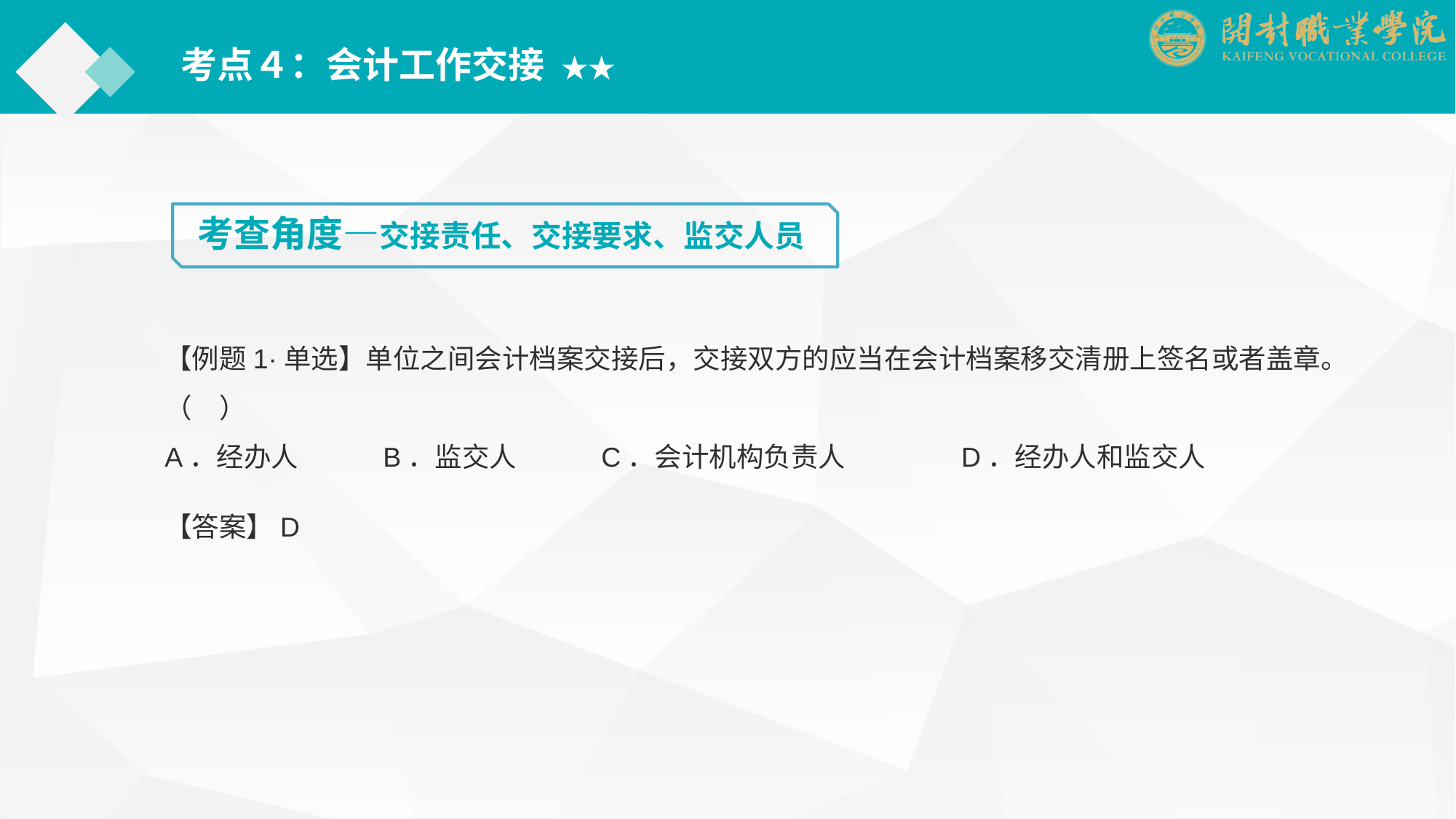

考点４：会计工作交接  ★★
考查角度—交接责任、交接要求、监交人员

【例题1·单选】单位之间会计档案交接后，交接双方的应当在会计档案移交清册上签名或者盖章。（　）
A．经办人	B．监交人	C．会计机构负责人　　　　D．经办人和监交人
【答案】D